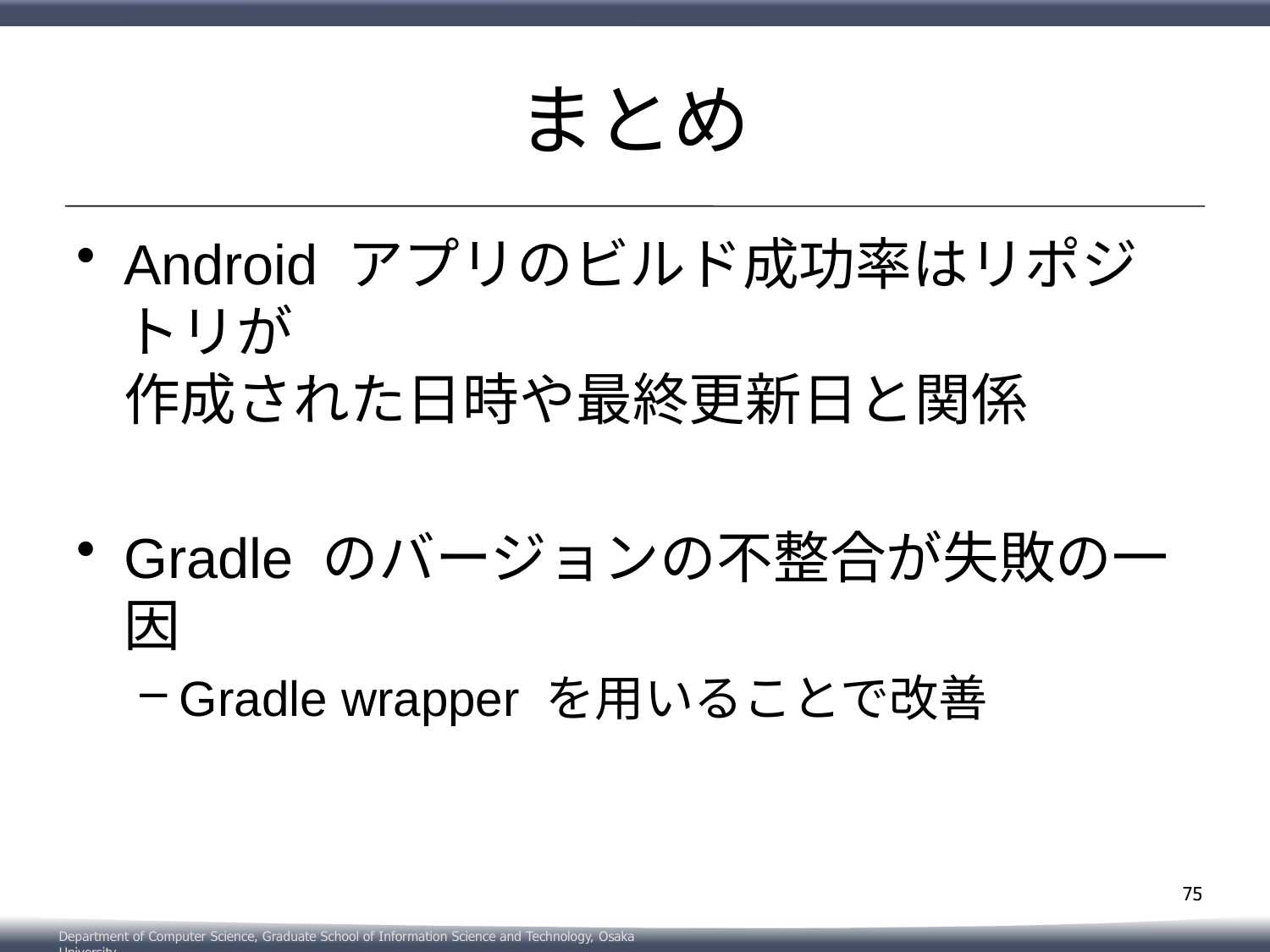

# まとめ
Android アプリのビルド成功率はリポジトリが
作成された日時や最終更新日と関係

Gradle のバージョンの不整合が失敗の一因
Gradle wrapper を用いることで改善
75